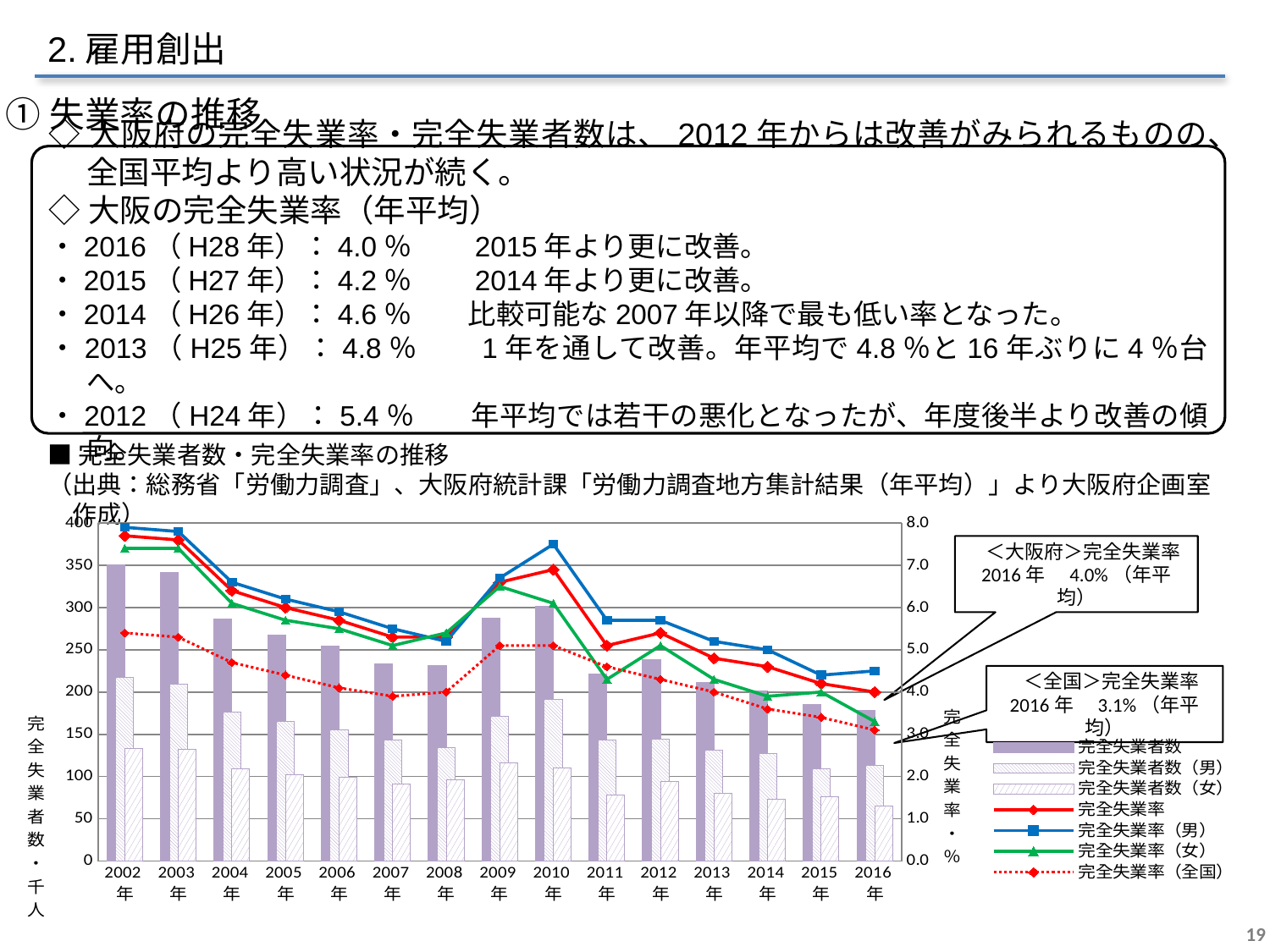

2.雇用創出
①失業率の推移
◇大阪府の完全失業率・完全失業者数は、2012年からは改善がみられるものの、全国平均より高い状況が続く。
◇大阪の完全失業率（年平均）
・2016（H28年）：4.0％　　2015年より更に改善。
・2015（H27年）：4.2％　　2014年より更に改善。
・2014（H26年）：4.6％　　比較可能な2007年以降で最も低い率となった。
・2013（H25年）：4.8％　　1年を通して改善。年平均で4.8％と16年ぶりに4％台へ。
・2012（H24年）：5.4％　　年平均では若干の悪化となったが、年度後半より改善の傾向。
■完全失業者数・完全失業率の推移
（出典：総務省「労働力調査」、大阪府統計課「労働力調査地方集計結果（年平均）」より大阪府企画室作成）

### Chart

| Category | 完全失業者数 | 完全失業者数（男） | 完全失業者数（女） | 完全失業率 | 完全失業率（男） | 完全失業率（女） | 完全失業率（全国） |
|---|---|---|---|---|---|---|---|
| 2002年 | 351.0 | 217.0 | 133.0 | 7.7 | 7.9 | 7.4 | 5.4 |
| 2003年 | 342.0 | 209.0 | 132.0 | 7.6 | 7.8 | 7.4 | 5.3 |
| 2004年 | 286.0 | 176.0 | 109.0 | 6.4 | 6.6 | 6.1 | 4.7 |
| 2005年 | 267.0 | 165.0 | 102.0 | 6.0 | 6.2 | 5.7 | 4.4 |
| 2006年 | 254.0 | 155.0 | 99.0 | 5.7 | 5.9 | 5.5 | 4.1 |
| 2007年 | 233.0 | 143.0 | 91.0 | 5.3 | 5.5 | 5.1 | 3.9 |
| 2008年 | 231.0 | 134.0 | 96.0 | 5.3 | 5.2 | 5.4 | 4.0 |
| 2009年 | 287.0 | 171.0 | 116.0 | 6.6 | 6.7 | 6.5 | 5.1 |
| 2010年 | 301.0 | 191.0 | 110.0 | 6.9 | 7.5 | 6.1 | 5.1 |
| 2011年 | 221.0 | 143.0 | 78.0 | 5.1 | 5.7 | 4.3 | 4.6 |
| 2012年 | 238.0 | 144.0 | 94.0 | 5.4 | 5.7 | 5.1 | 4.3 |
| 2013年 | 211.0 | 131.0 | 80.0 | 4.8 | 5.2 | 4.3 | 4.0 |
| 2014年 | 201.0 | 127.0 | 73.0 | 4.6 | 5.0 | 3.9 | 3.6 |
| 2015年 | 185.0 | 109.0 | 76.0 | 4.2 | 4.4 | 4.0 | 3.4 |
| 2016年 | 178.0 | 113.0 | 65.0 | 4.0 | 4.5 | 3.3 | 3.1 |
a＜大阪府＞完全失業率
2016年　4.0%（年平均）
a＜全国＞完全失業率
2016年　3.1%（年平均）
19